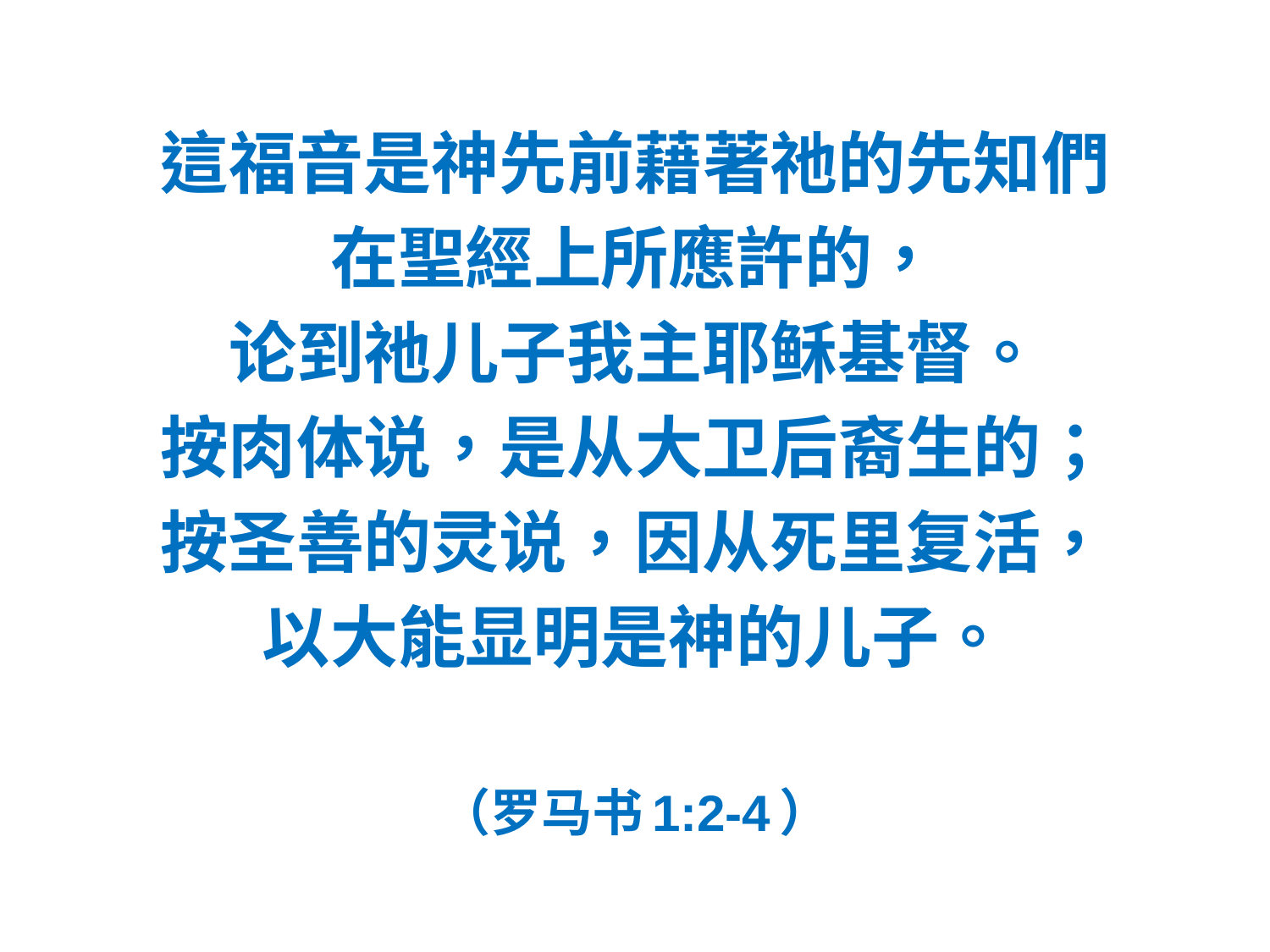

#
這福音是神先前藉著祂的先知們
在聖經上所應許的，
论到祂儿子我主耶稣基督。
按肉体说，是从大卫后裔生的；
按圣善的灵说，因从死里复活，
以大能显明是神的儿子。

（罗马书1:2-4）